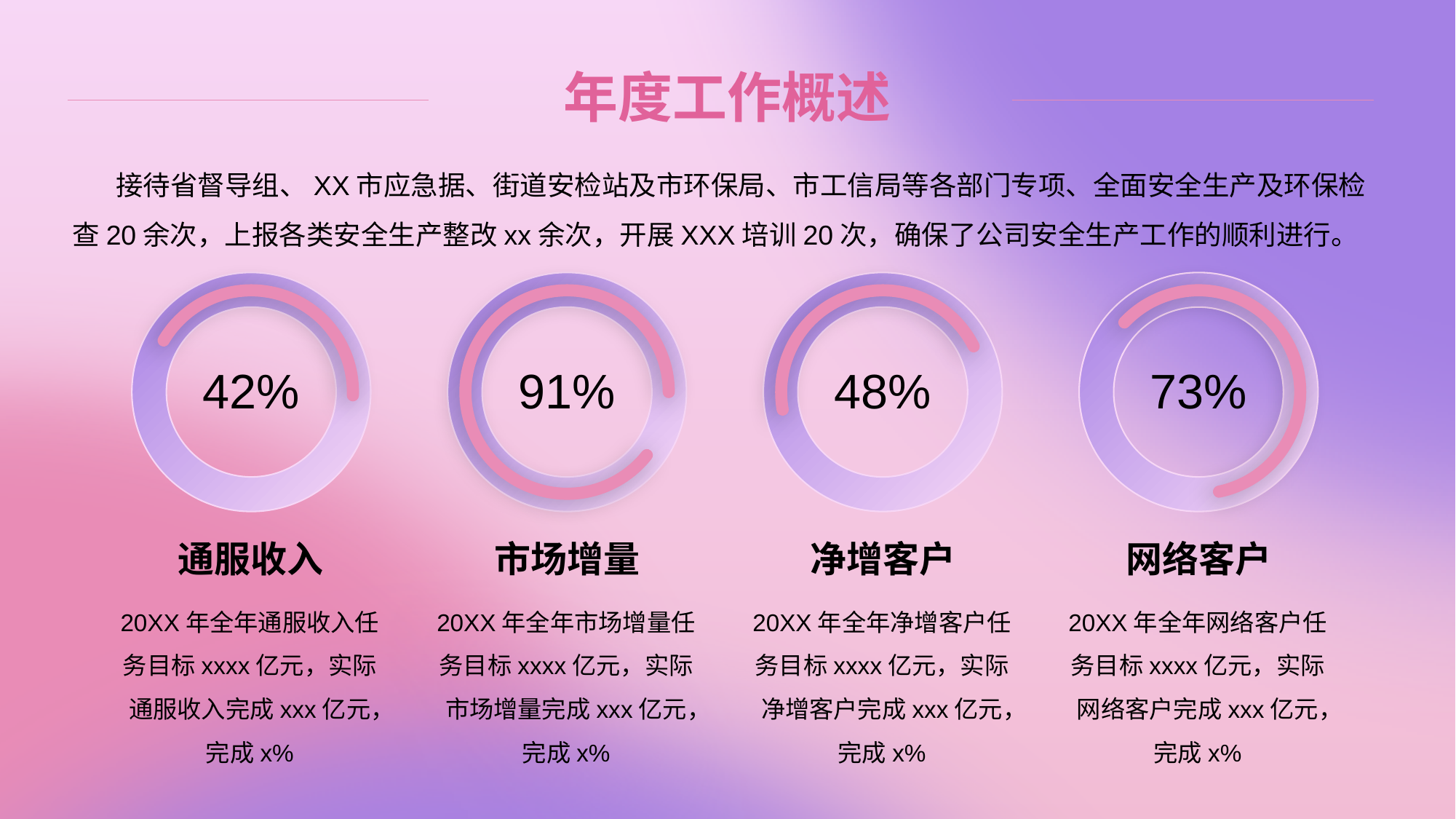

# 年度工作概述
      接待省督导组、XX市应急据、街道安检站及市环保局、市工信局等各部门专项、全面安全生产及环保检查20余次，上报各类安全生产整改xx余次，开展XXX培训20次，确保了公司安全生产工作的顺利进行。

42%
91%
48%
73%
通服收入
市场增量
净增客户
网络客户
20XX年全年通服收入任务目标xxxx亿元，实际通服收入完成xxx亿元，完成x%
20XX年全年市场增量任务目标xxxx亿元，实际市场增量完成xxx亿元，完成x%
20XX年全年净增客户任务目标xxxx亿元，实际净增客户完成xxx亿元，完成x%
20XX年全年网络客户任务目标xxxx亿元，实际网络客户完成xxx亿元，完成x%